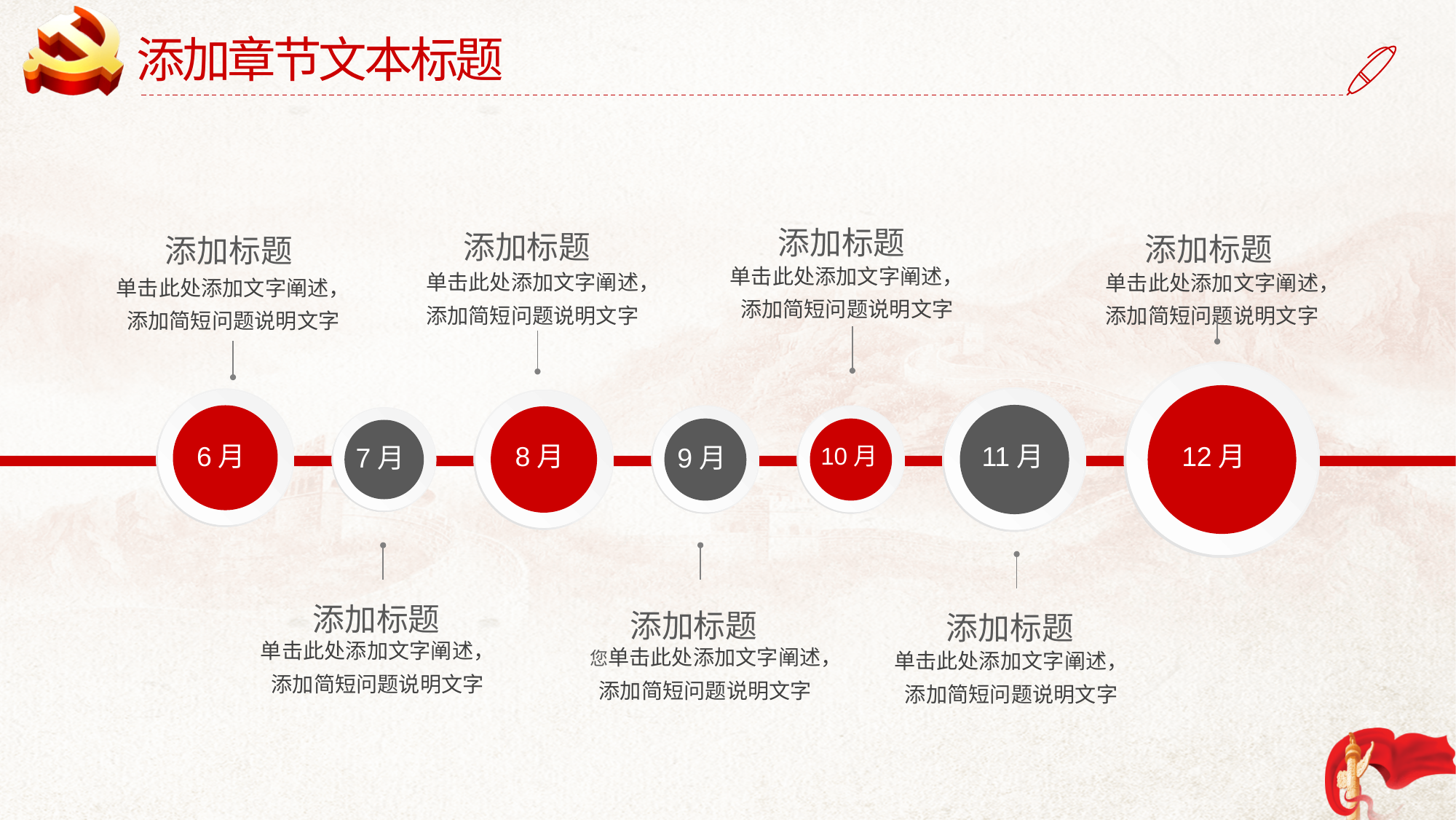

添加章节文本标题

添加标题
单击此处添加文字阐述，添加简短问题说明文字
添加标题
单击此处添加文字阐述，添加简短问题说明文字
添加标题
单击此处添加文字阐述，添加简短问题说明文字
添加标题
单击此处添加文字阐述，添加简短问题说明文字

12月

11月

6月

8月

9月

10月

7月

添加标题
单击此处添加文字阐述，添加简短问题说明文字
添加标题
您单击此处添加文字阐述，添加简短问题说明文字
添加标题
单击此处添加文字阐述，添加简短问题说明文字